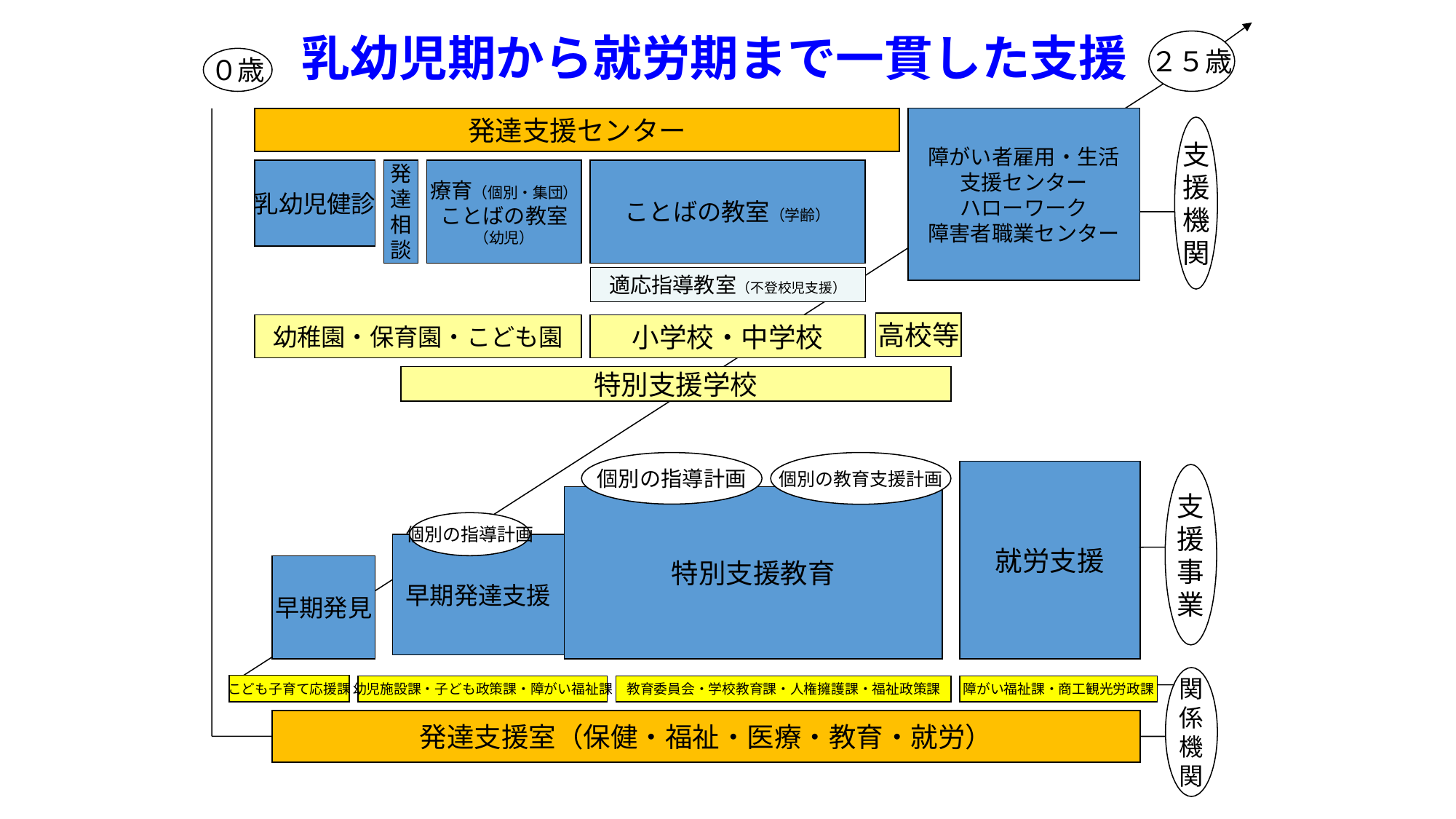

乳幼児期から就労期まで一貫した支援
２５歳
０歳

障がい者雇用・生活
支援センター
ハローワーク
障害者職業センター

発達支援センター
支
援
機
関

発
達
相
談

療育（個別・集団）
ことばの教室
（幼児）
ことばの教室（学齢）
乳幼児健診

適応指導教室（不登校児支援）
高校等
幼稚園・保育園・こども園
小学校・中学校
特別支援学校
個別の指導計画
個別の教育支援計画
就労支援
支
援
事
業
特別支援教育
個別の指導計画
早期発達支援

早期発見
関
係
機
関
こども子育て応援課
幼児施設課・子ども政策課・障がい福祉課
教育委員会・学校教育課・人権擁護課・福祉政策課
障がい福祉課・商工観光労政課

発達支援室（保健・福祉・医療・教育・就労）